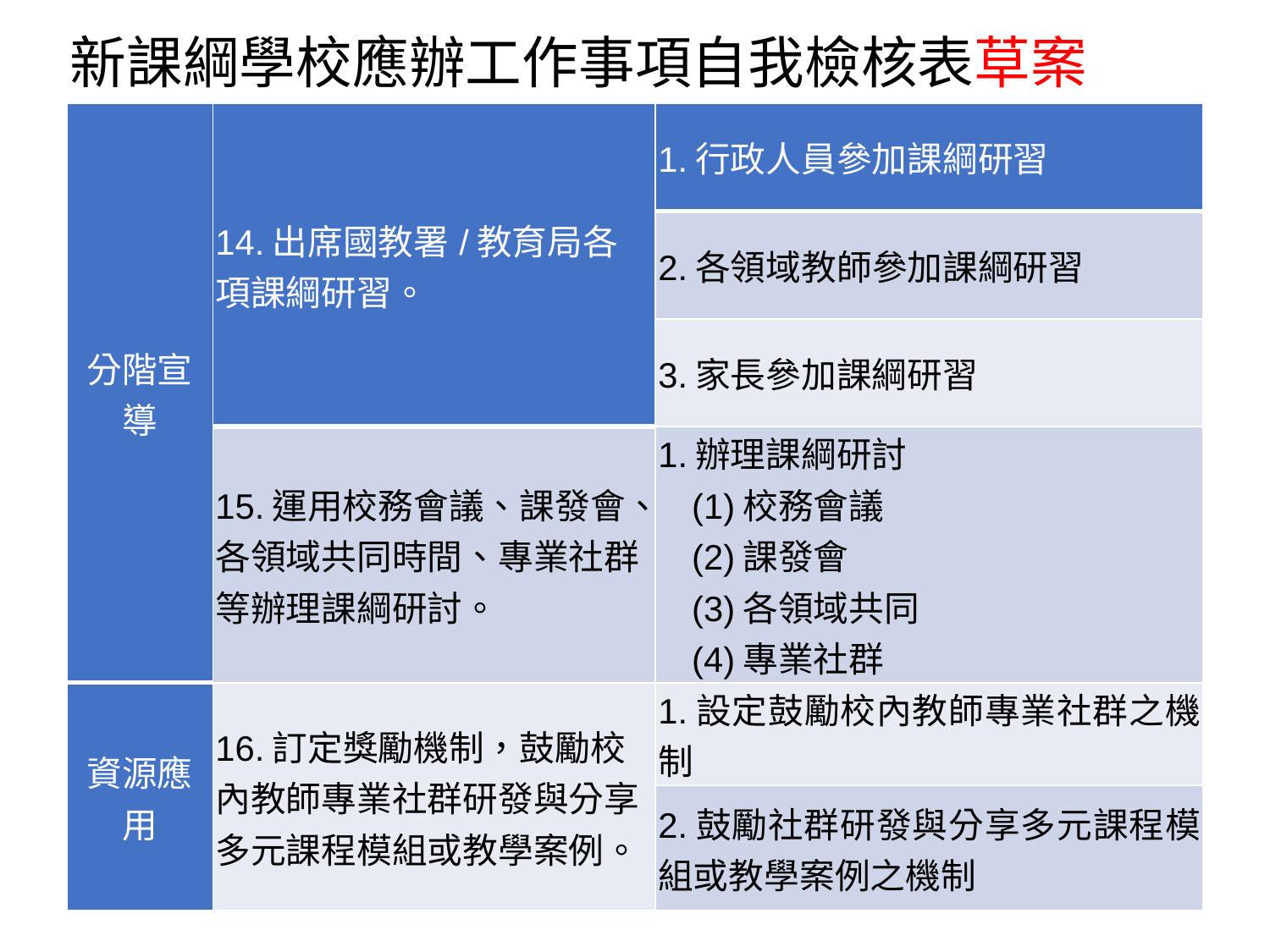

新課綱學校應辦工作事項自我檢核表草案
| 分階宣導 | 14.出席國教署/教育局各項課綱研習。 | 1.行政人員參加課綱研習 |
| --- | --- | --- |
|  |  | 2.各領域教師參加課綱研習 |
|  |  | 3.家長參加課綱研習 |
|  | 15.運用校務會議、課發會、各領域共同時間、專業社群等辦理課綱研討。 | 1.辦理課綱研討 (1)校務會議 (2)課發會 (3)各領域共同 (4)專業社群 |
| 資源應用 | 16.訂定獎勵機制，鼓勵校內教師專業社群研發與分享多元課程模組或教學案例。 | 1.設定鼓勵校內教師專業社群之機制 |
|  |  | 2.鼓勵社群研發與分享多元課程模組或教學案例之機制 |